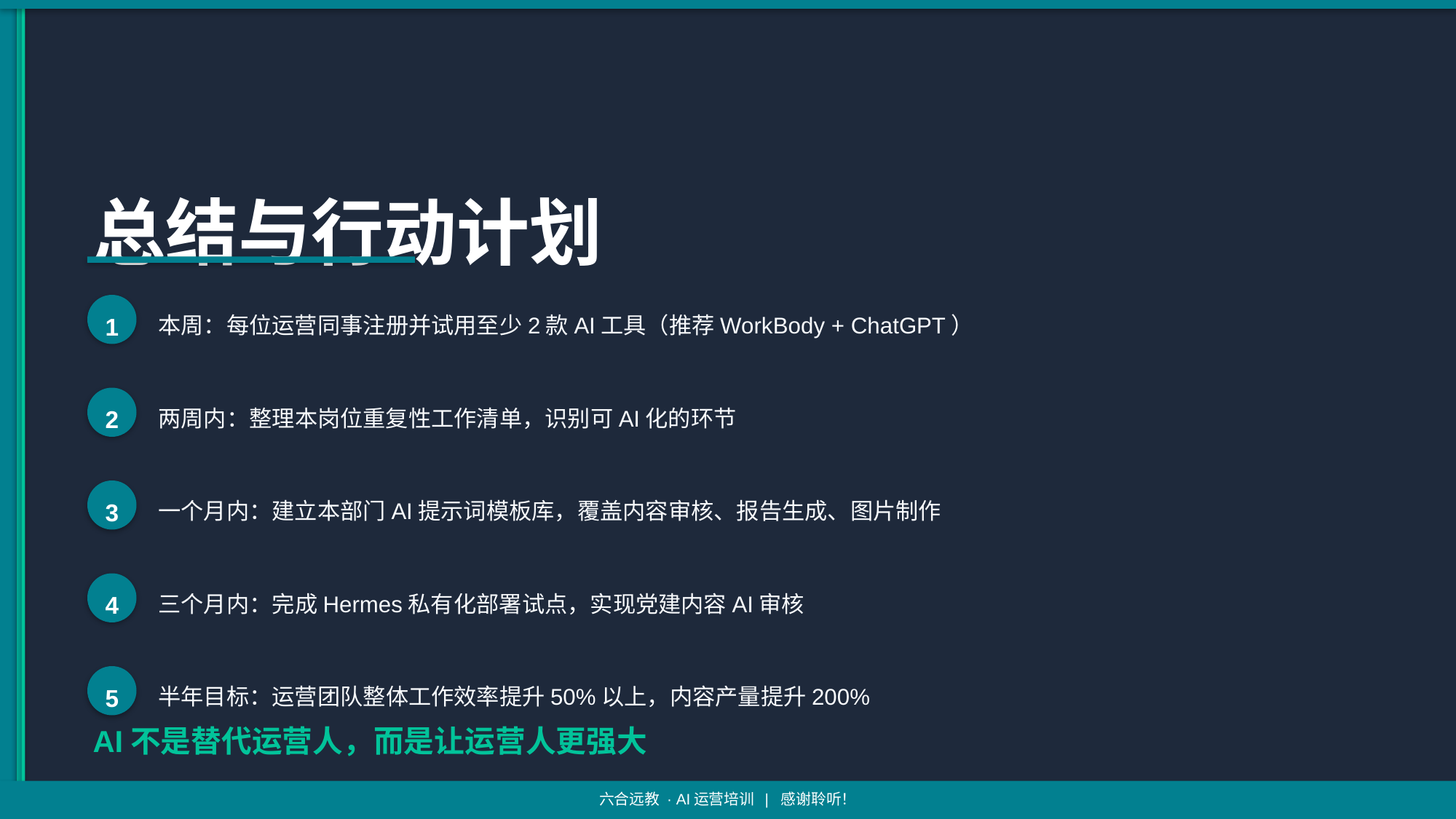

总结与行动计划

1
本周：每位运营同事注册并试用至少2款AI工具（推荐WorkBody + ChatGPT）

2
两周内：整理本岗位重复性工作清单，识别可AI化的环节

3
一个月内：建立本部门AI提示词模板库，覆盖内容审核、报告生成、图片制作

4
三个月内：完成Hermes私有化部署试点，实现党建内容AI审核

5
半年目标：运营团队整体工作效率提升50%以上，内容产量提升200%
AI不是替代运营人，而是让运营人更强大

六合远教 · AI运营培训  |  感谢聆听！